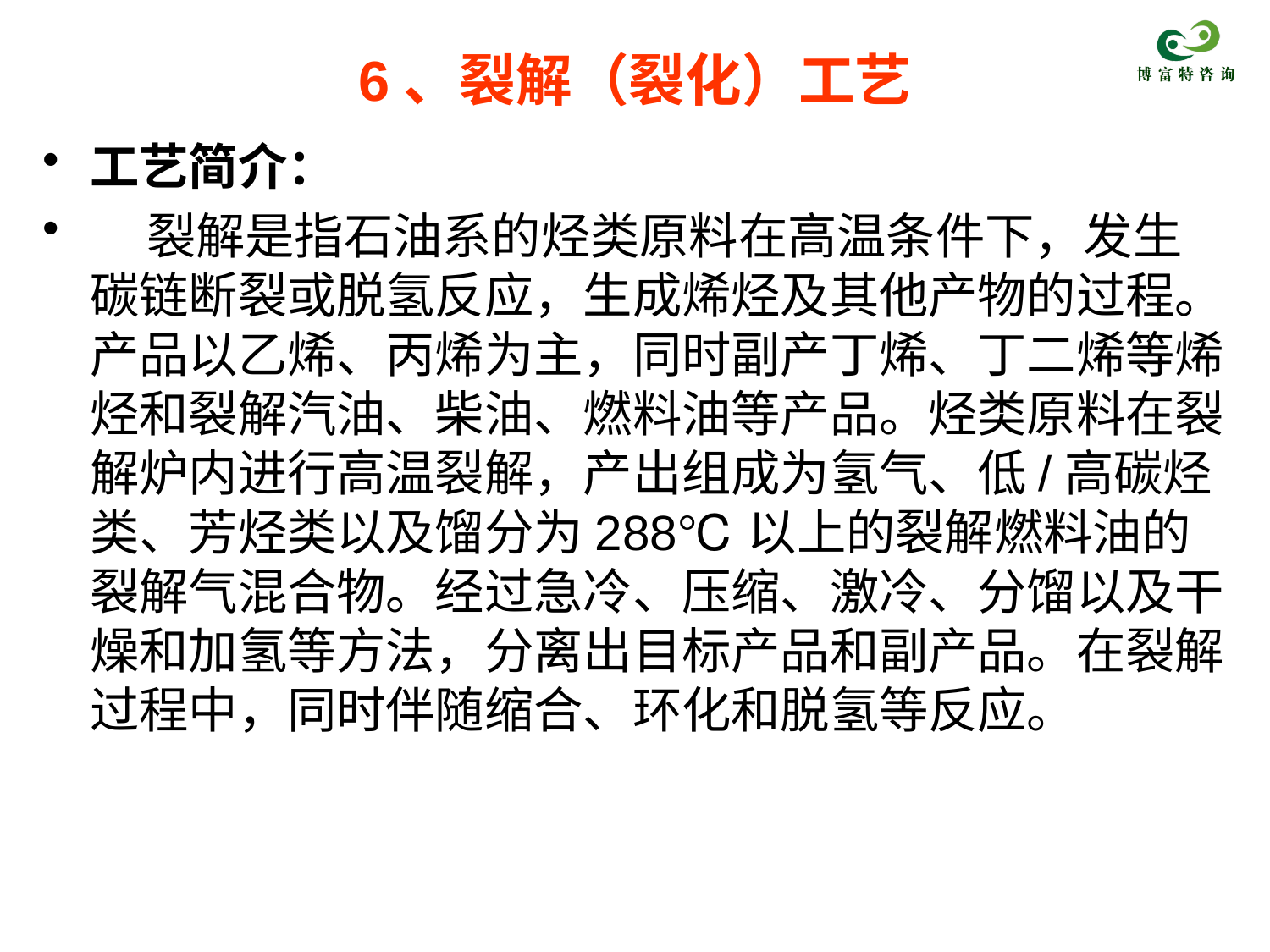

# 6、裂解（裂化）工艺
工艺简介：
    裂解是指石油系的烃类原料在高温条件下，发生碳链断裂或脱氢反应，生成烯烃及其他产物的过程。产品以乙烯、丙烯为主，同时副产丁烯、丁二烯等烯烃和裂解汽油、柴油、燃料油等产品。烃类原料在裂解炉内进行高温裂解，产出组成为氢气、低/高碳烃类、芳烃类以及馏分为288℃以上的裂解燃料油的裂解气混合物。经过急冷、压缩、激冷、分馏以及干燥和加氢等方法，分离出目标产品和副产品。在裂解过程中，同时伴随缩合、环化和脱氢等反应。